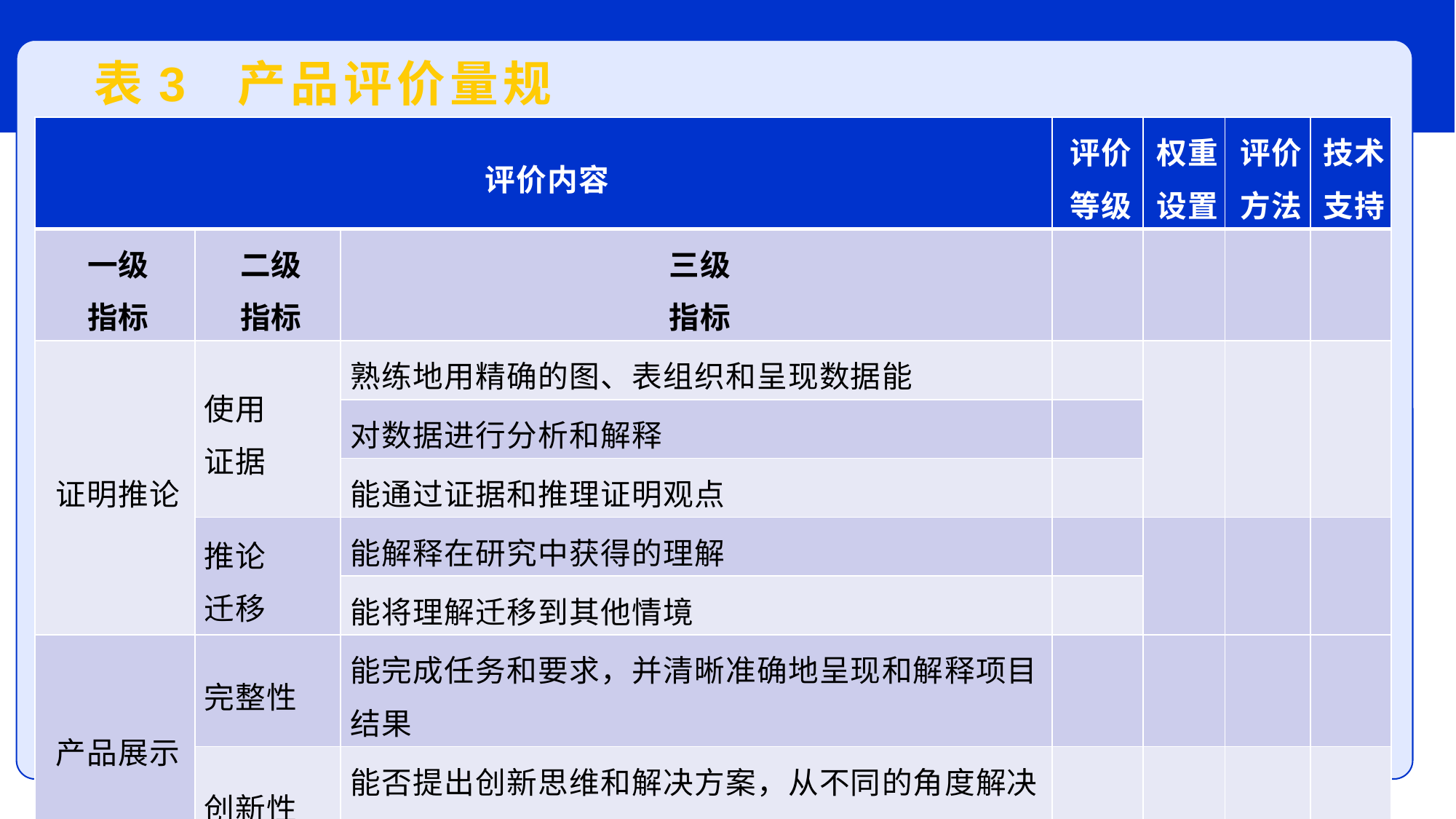

# 表3  产品评价量规
产品评价量规
| 评价内容 |  |  | 评价 等级 | 权重 设置 | 评价 方法 | 技术支持 |
| --- | --- | --- | --- | --- | --- | --- |
| 一级 指标 | 二级 指标 | 三级 指标 |  |  |  |  |
| 证明推论 | 使用 证据 | 熟练地用精确的图、表组织和呈现数据能 |  |  |  |  |
|  |  | 对数据进行分析和解释 |  |  |  |  |
|  |  | 能通过证据和推理证明观点 |  |  |  |  |
|  | 推论 迁移 | 能解释在研究中获得的理解 |  |  |  |  |
|  |  | 能将理解迁移到其他情境 |  |  |  |  |
| 产品展示 | 完整性 | 能完成任务和要求，并清晰准确地呈现和解释项目结果 |  |  |  |  |
|  | 创新性 | 能否提出创新思维和解决方案，从不同的角度解决问题 |  |  |  |  |